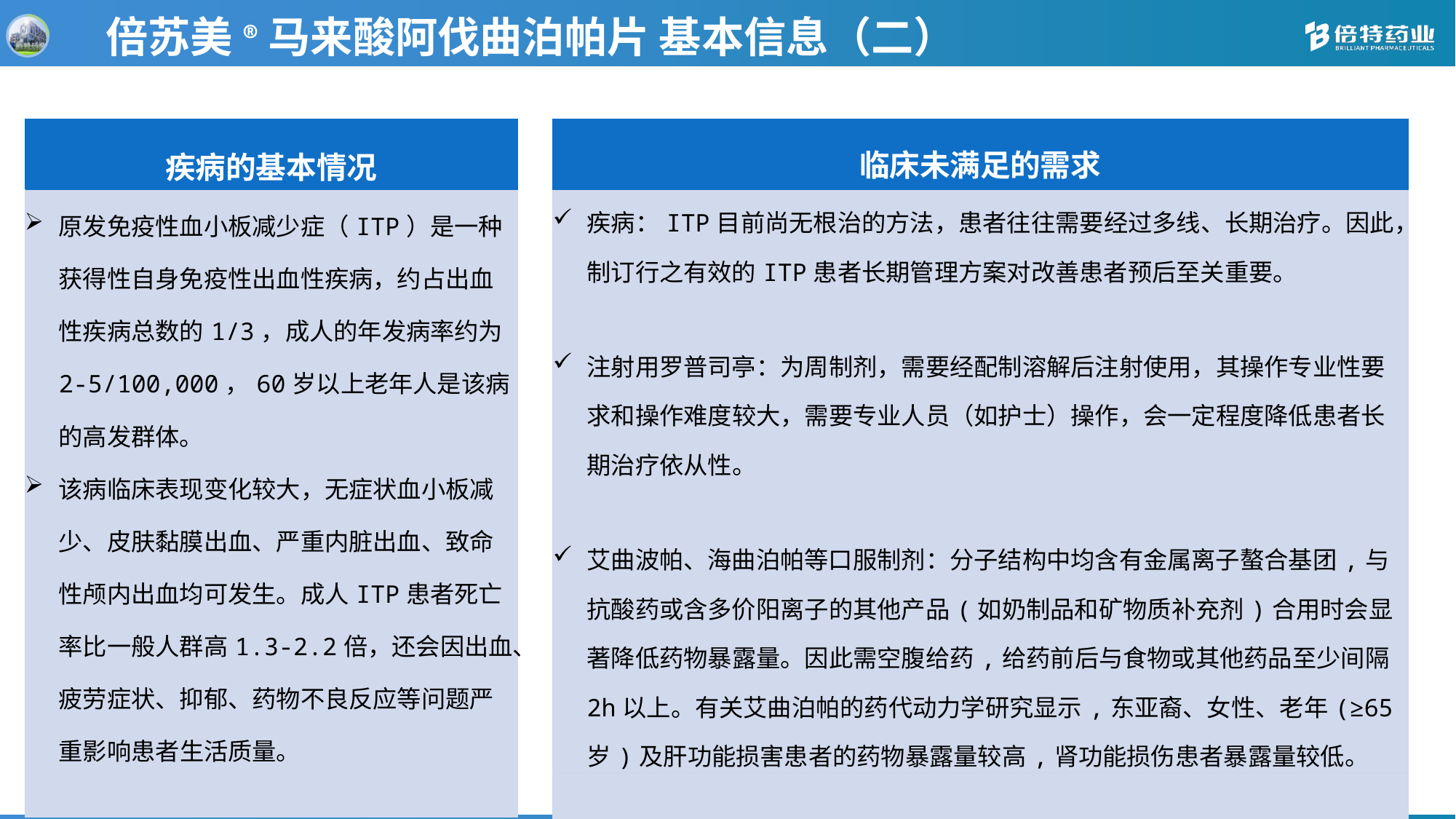

倍苏美®马来酸阿伐曲泊帕片 基本信息（二）
| 疾病的基本情况 |
| --- |
| 原发免疫性血小板减少症（ITP）是一种获得性自身免疫性出血性疾病，约占出血性疾病总数的1/3，成人的年发病率约为2-5/100,000，60岁以上老年人是该病的高发群体。 该病临床表现变化较大，无症状血小板减少、皮肤黏膜出血、严重内脏出血、致命性颅内出血均可发生。成人ITP患者死亡率比一般人群高1.3-2.2倍，还会因出血、疲劳症状、抑郁、药物不良反应等问题严重影响患者生活质量。 |
| 临床未满足的需求 |
| --- |
| 疾病：ITP目前尚无根治的方法，患者往往需要经过多线、长期治疗。因此，制订行之有效的ITP患者长期管理方案对改善患者预后至关重要。 注射用罗普司亭：为周制剂，需要经配制溶解后注射使用，其操作专业性要求和操作难度较大，需要专业人员（如护士）操作，会一定程度降低患者长期治疗依从性。 艾曲波帕、海曲泊帕等口服制剂：分子结构中均含有金属离子螯合基团,与抗酸药或含多价阳离子的其他产品(如奶制品和矿物质补充剂)合用时会显著降低药物暴露量。因此需空腹给药,给药前后与食物或其他药品至少间隔2h以上。有关艾曲泊帕的药代动力学研究显示,东亚裔、女性、老年(≥65岁)及肝功能损害患者的药物暴露量较高,肾功能损伤患者暴露量较低。 |
|  |